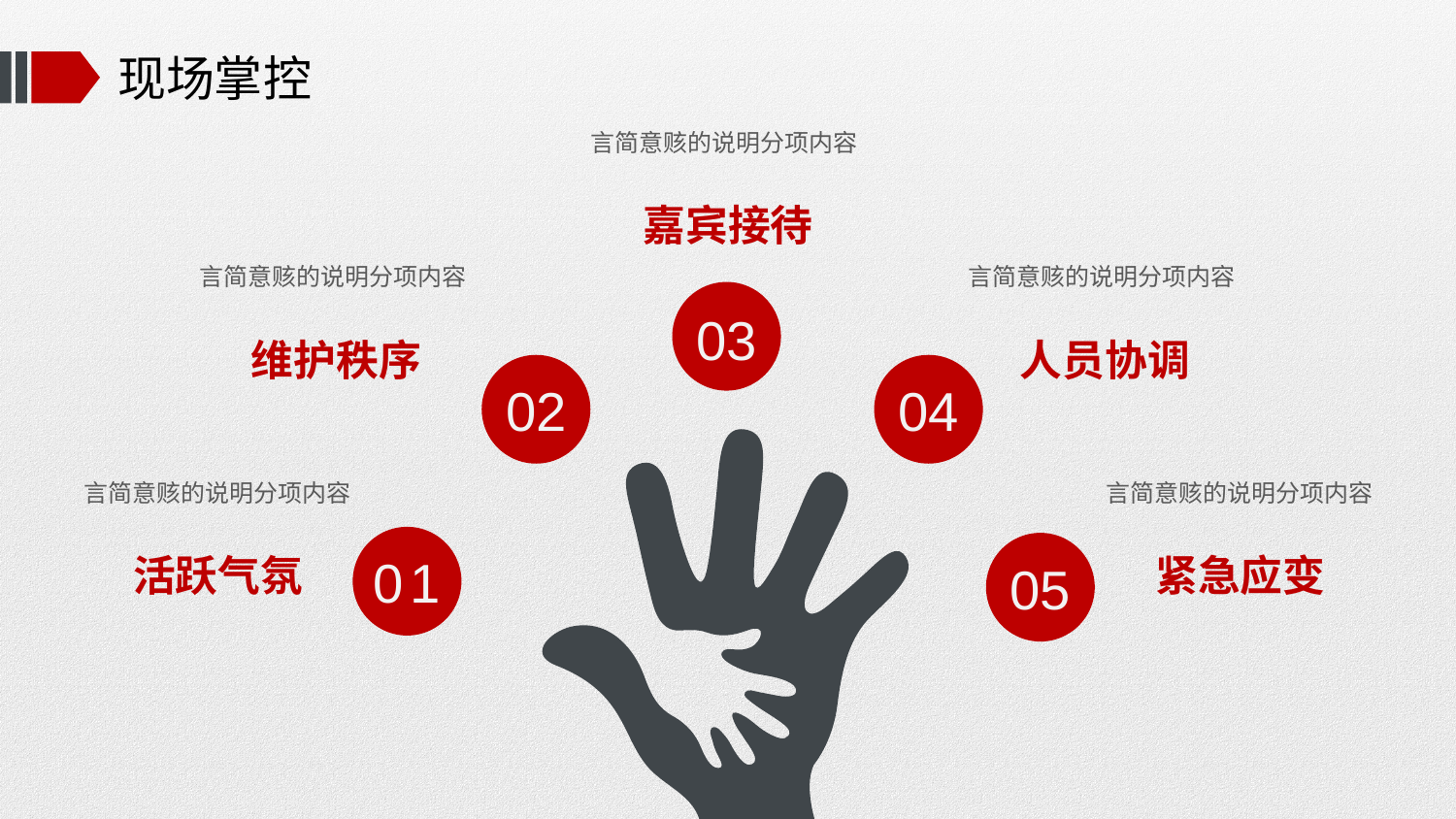

# 现场掌控
言简意赅的说明分项内容
嘉宾接待
言简意赅的说明分项内容
言简意赅的说明分项内容

03
维护秩序
人员协调

02

04

言简意赅的说明分项内容
言简意赅的说明分项内容

01

05
活跃气氛
紧急应变